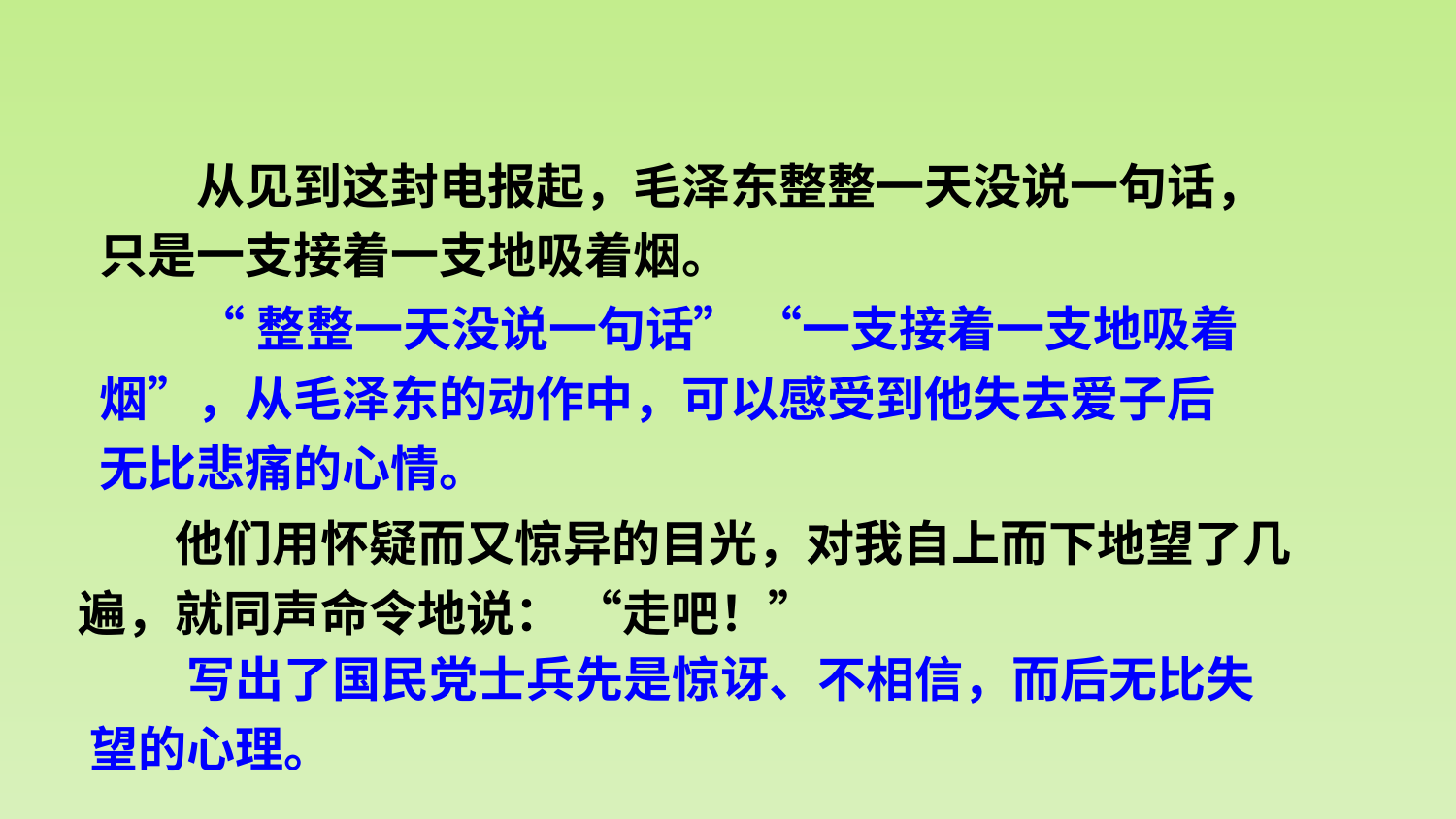

从见到这封电报起，毛泽东整整一天没说一句话，只是一支接着一支地吸着烟。
“整整一天没说一句话” “一支接着一支地吸着烟”，从毛泽东的动作中，可以感受到他失去爱子后无比悲痛的心情。
他们用怀疑而又惊异的目光，对我自上而下地望了几遍，就同声命令地说： “走吧！”
写出了国民党士兵先是惊讶、不相信，而后无比失望的心理。